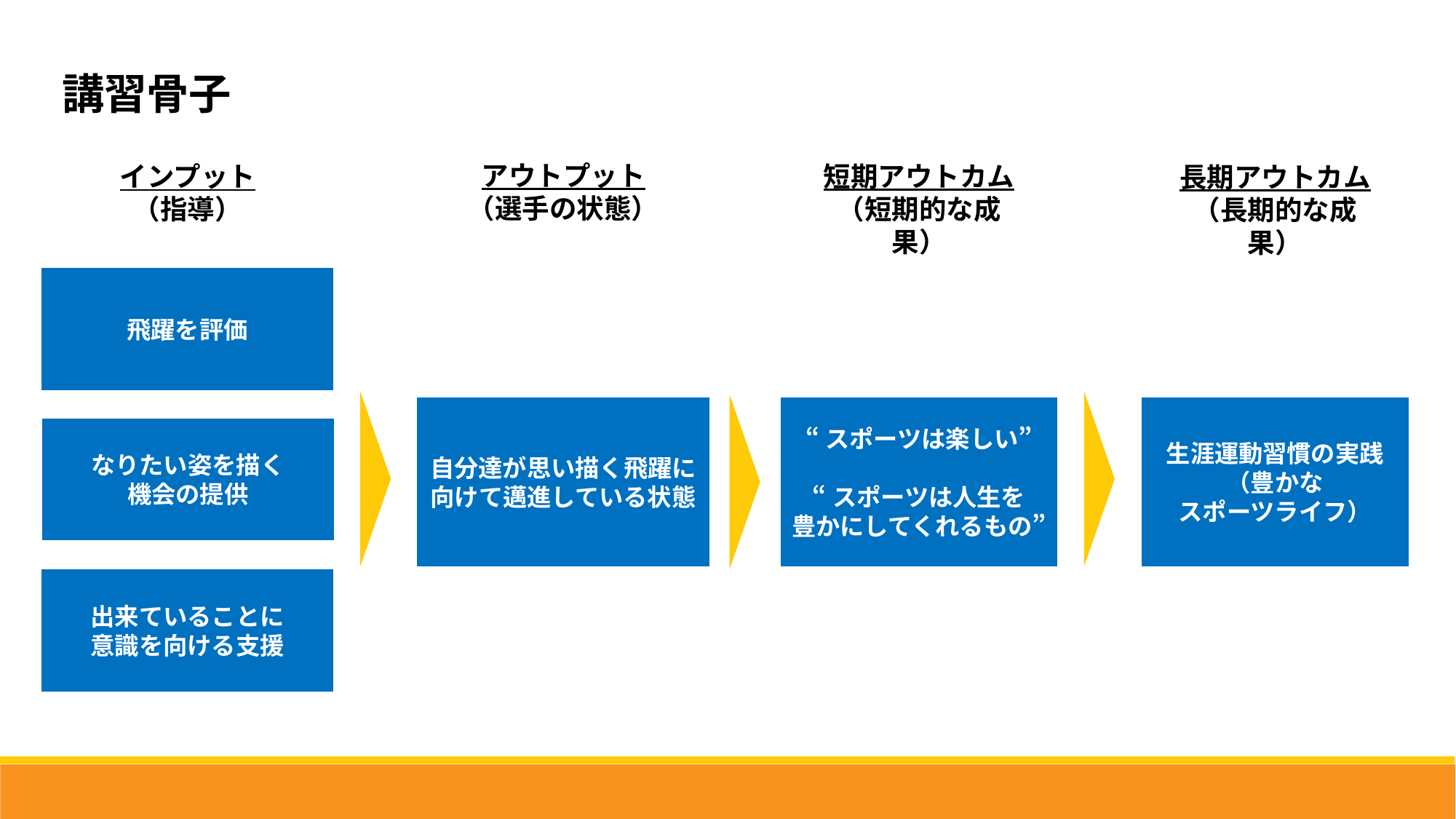

講習骨子
アウトプット
（選手の状態）
短期アウトカム
（短期的な成果）
インプット
（指導）
長期アウトカム
（長期的な成果）
飛躍を評価
自分達が思い描く飛躍に向けて邁進している状態
“スポーツは楽しい”

“スポーツは人生を
豊かにしてくれるもの”
生涯運動習慣の実践
（豊かな
スポーツライフ）
なりたい姿を描く
機会の提供

出来ていることに
意識を向ける支援